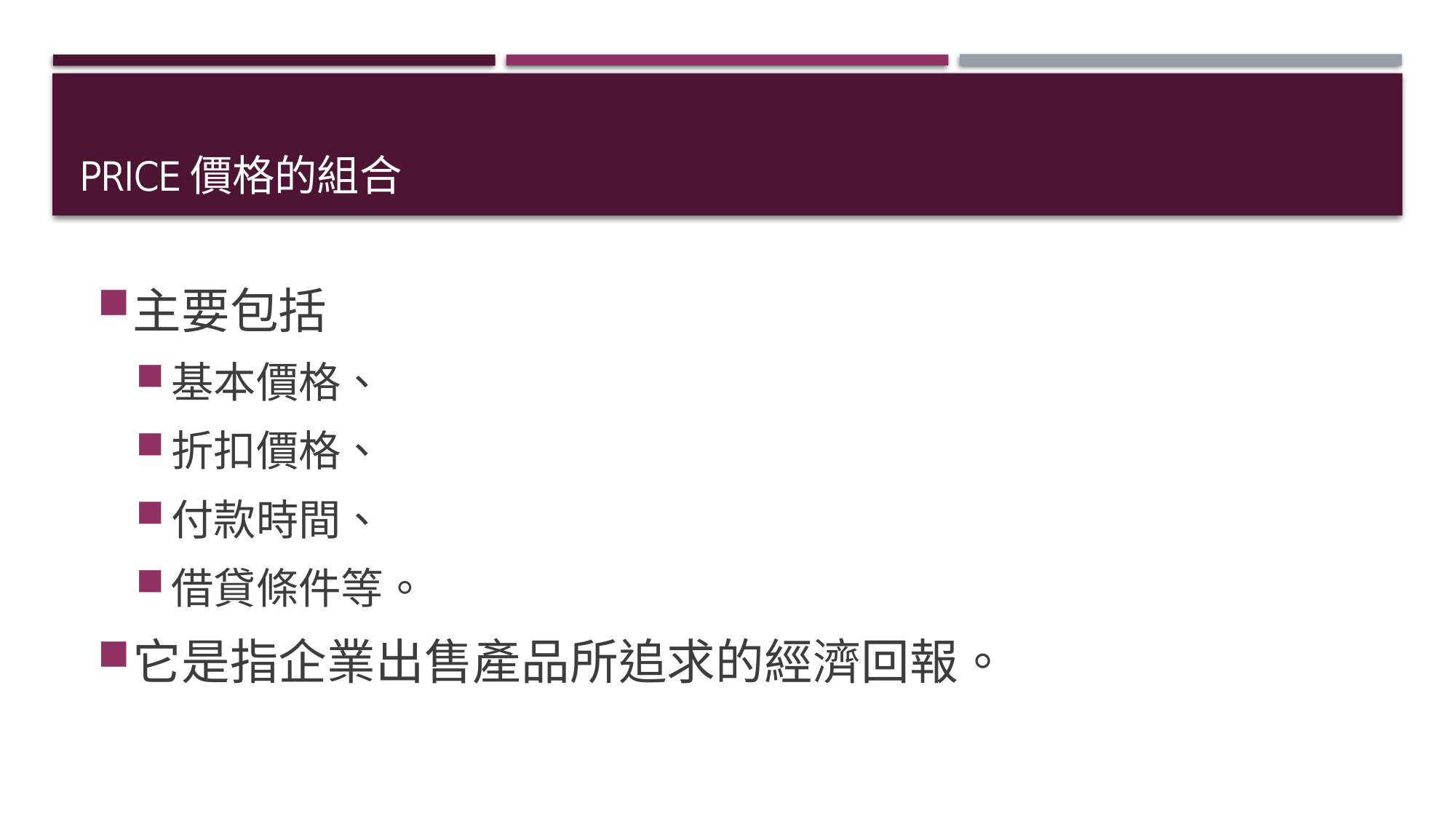

# Price價格的組合
主要包括
基本價格、
折扣價格、
付款時間、
借貸條件等。
它是指企業出售產品所追求的經濟回報。